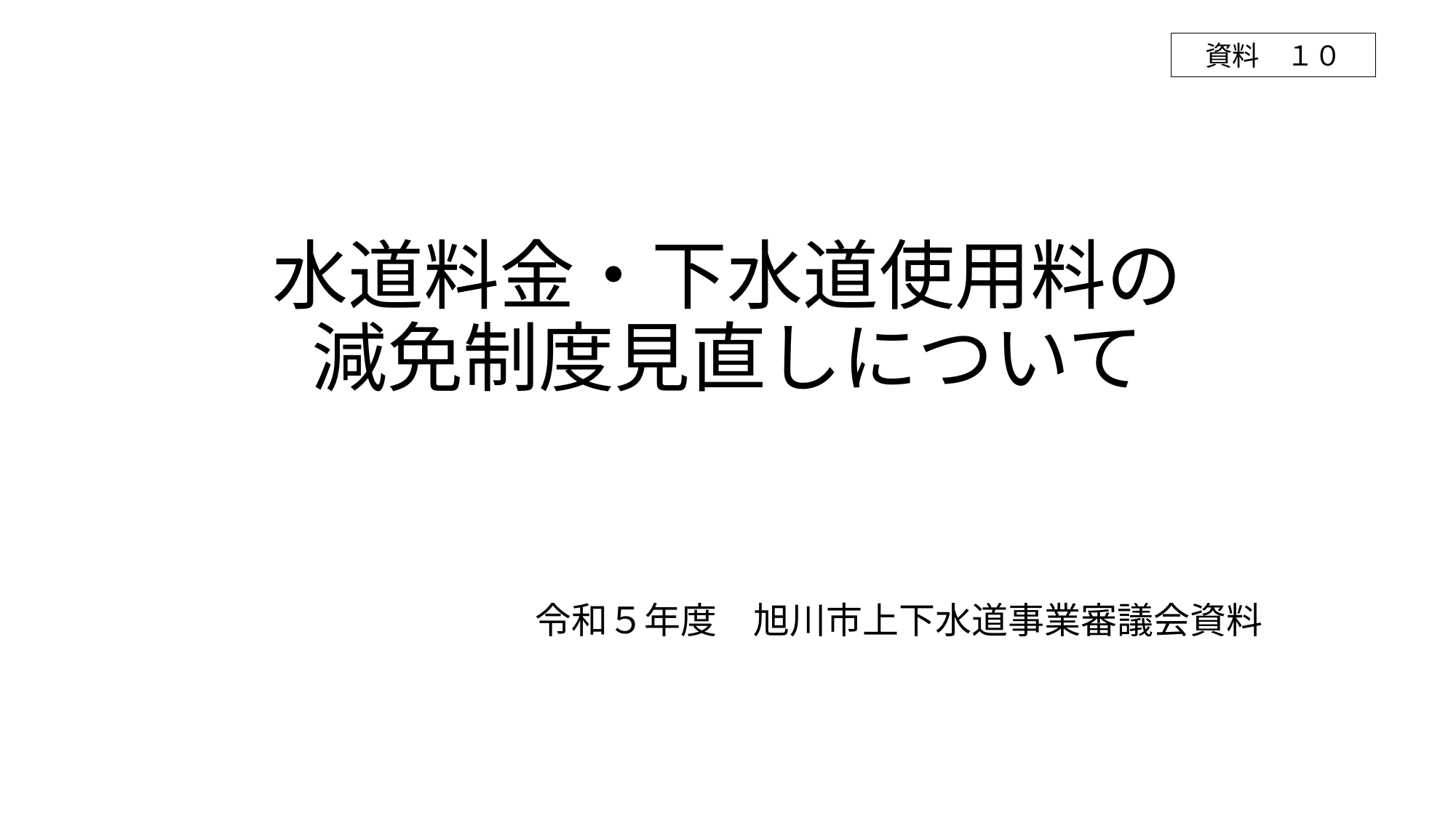

資料　１０
# 水道料金・下水道使用料の 減免制度見直しについて
令和５年度　旭川市上下水道事業審議会資料